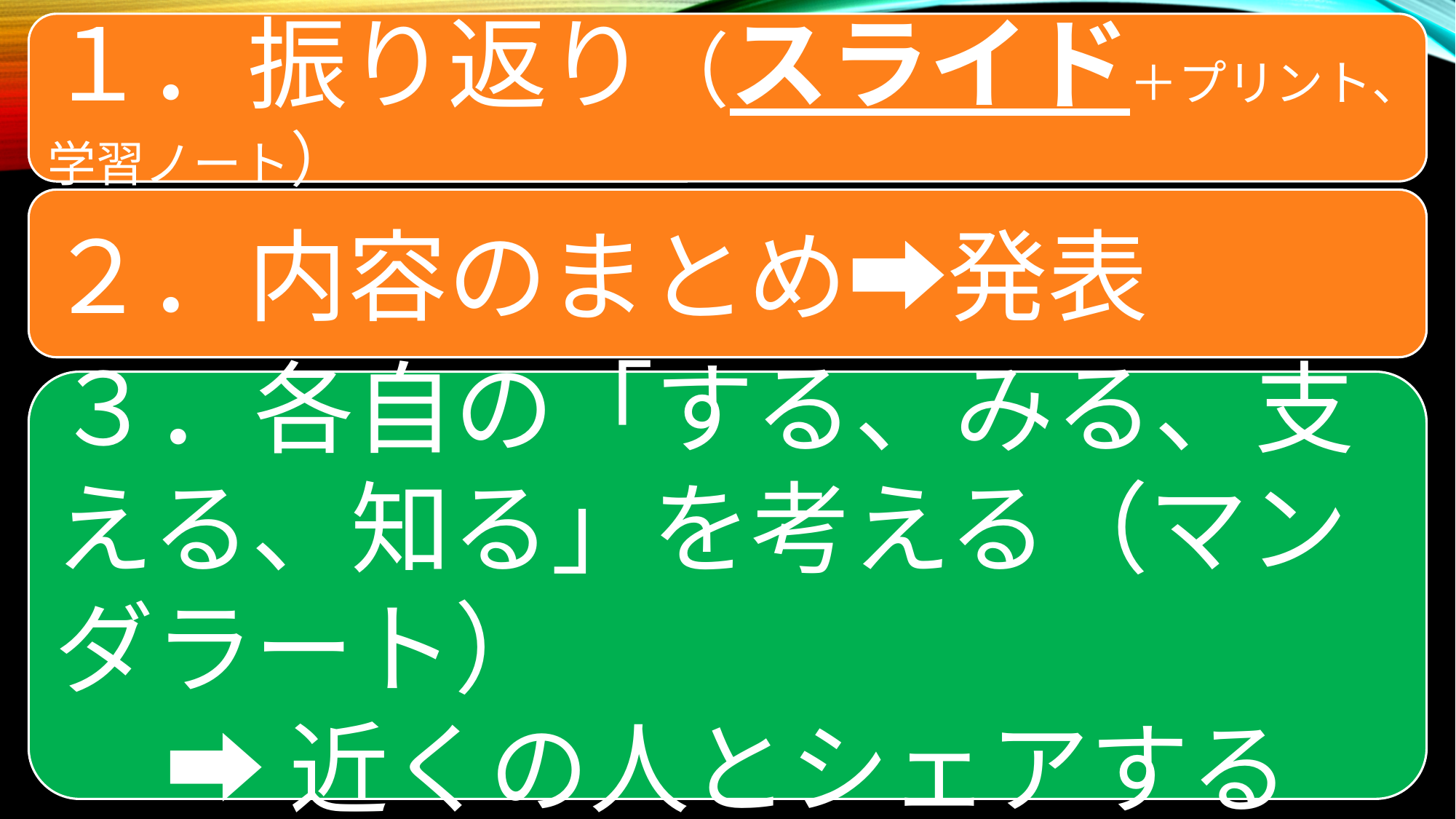

１．振り返り（スライド＋プリント、学習ノート）
２．内容のまとめ➡発表
３．各自の「する、みる、支える、知る」を考える（マンダラート）
➡近くの人とシェアする